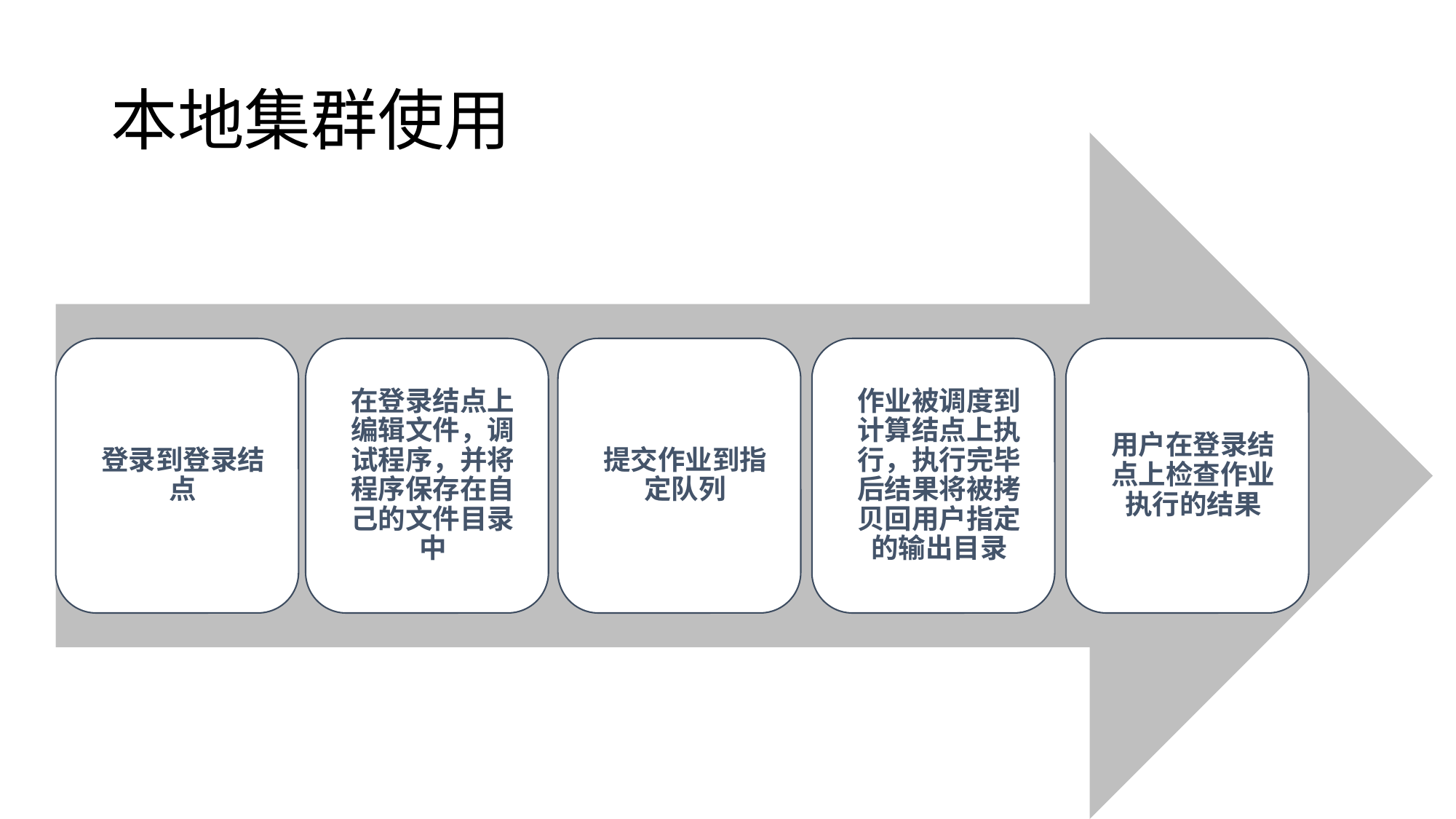

# 本地集群使用
登录到登录结点
在登录结点上编辑文件，调试程序，并将程序保存在自己的文件目录中
提交作业到指定队列
作业被调度到计算结点上执行，执行完毕后结果将被拷贝回用户指定的输出目录
用户在登录结点上检查作业执行的结果